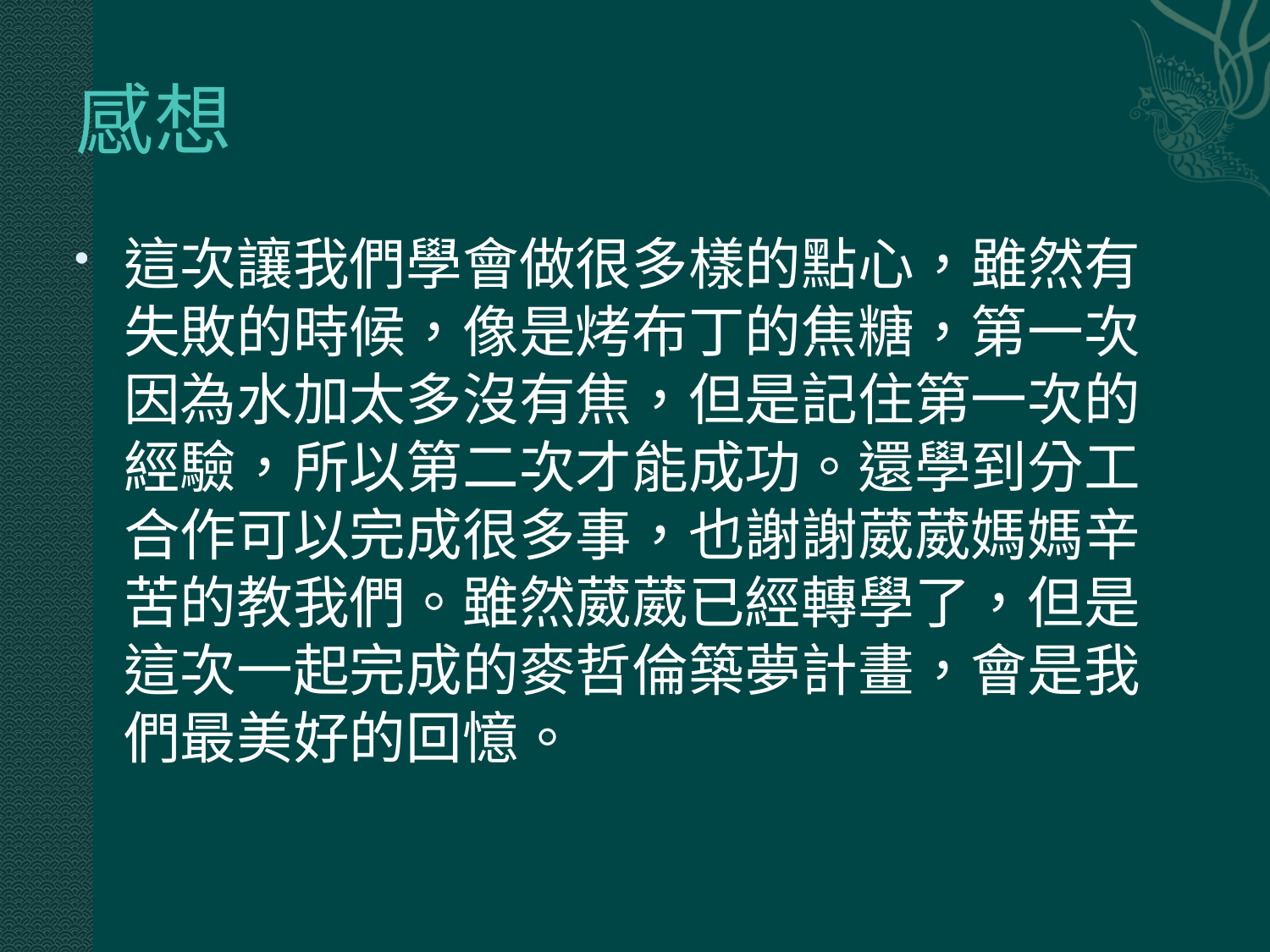

# 感想
這次讓我們學會做很多樣的點心，雖然有失敗的時候，像是烤布丁的焦糖，第一次因為水加太多沒有焦，但是記住第一次的經驗，所以第二次才能成功。還學到分工合作可以完成很多事，也謝謝葳葳媽媽辛苦的教我們。雖然葳葳已經轉學了，但是這次一起完成的麥哲倫築夢計畫，會是我們最美好的回憶。